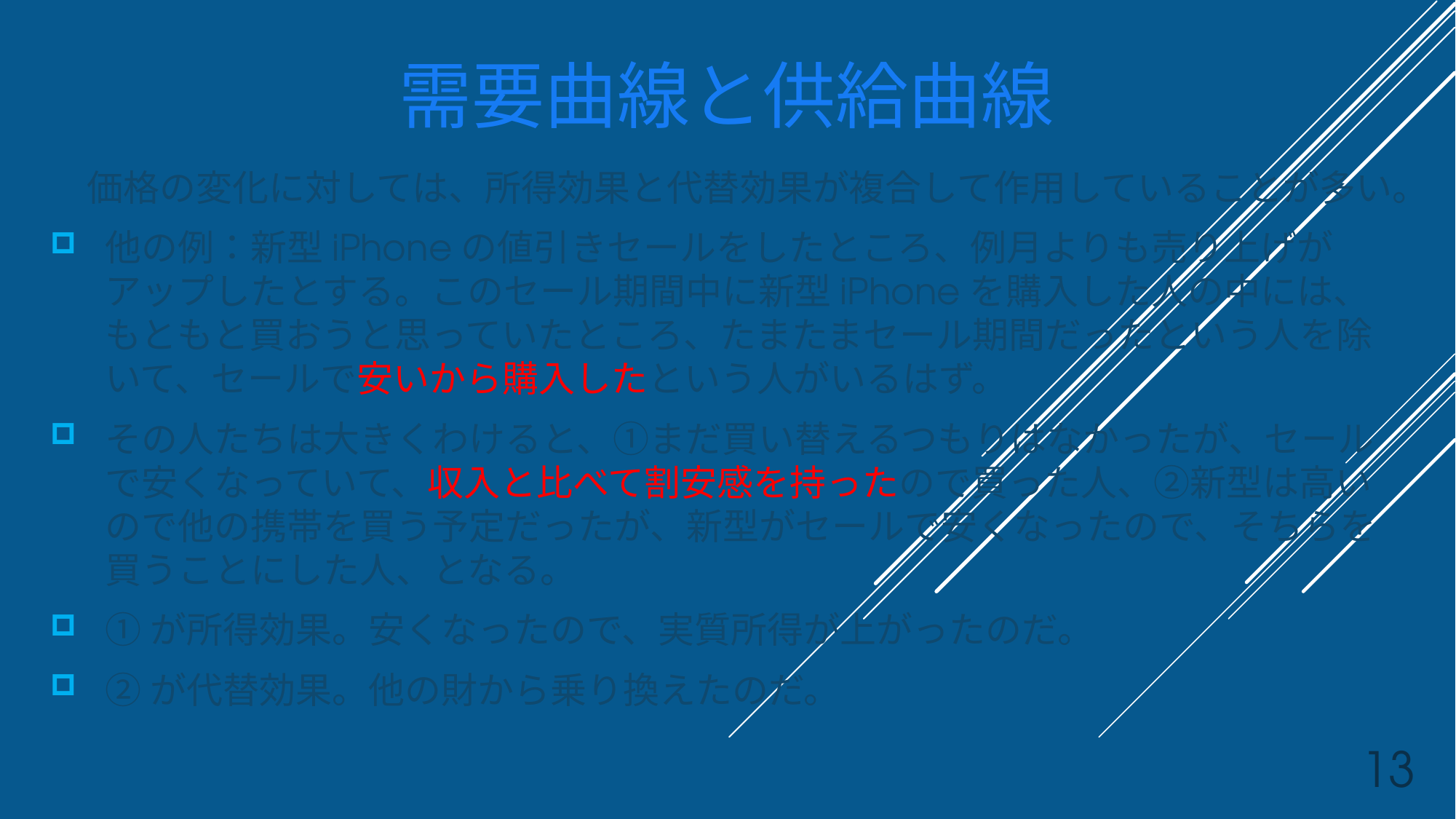

# 需要曲線と供給曲線
　価格の変化に対しては、所得効果と代替効果が複合して作用していることが多い。
他の例：新型iPhoneの値引きセールをしたところ、例月よりも売り上げがアップしたとする。このセール期間中に新型iPhoneを購入した人の中には、もともと買おうと思っていたところ、たまたまセール期間だったという人を除いて、セールで安いから購入したという人がいるはず。
その人たちは大きくわけると、①まだ買い替えるつもりはなかったが、セールで安くなっていて、収入と比べて割安感を持ったので買った人、②新型は高いので他の携帯を買う予定だったが、新型がセールで安くなったので、そちらを買うことにした人、となる。
①が所得効果。安くなったので、実質所得が上がったのだ。
②が代替効果。他の財から乗り換えたのだ。
13